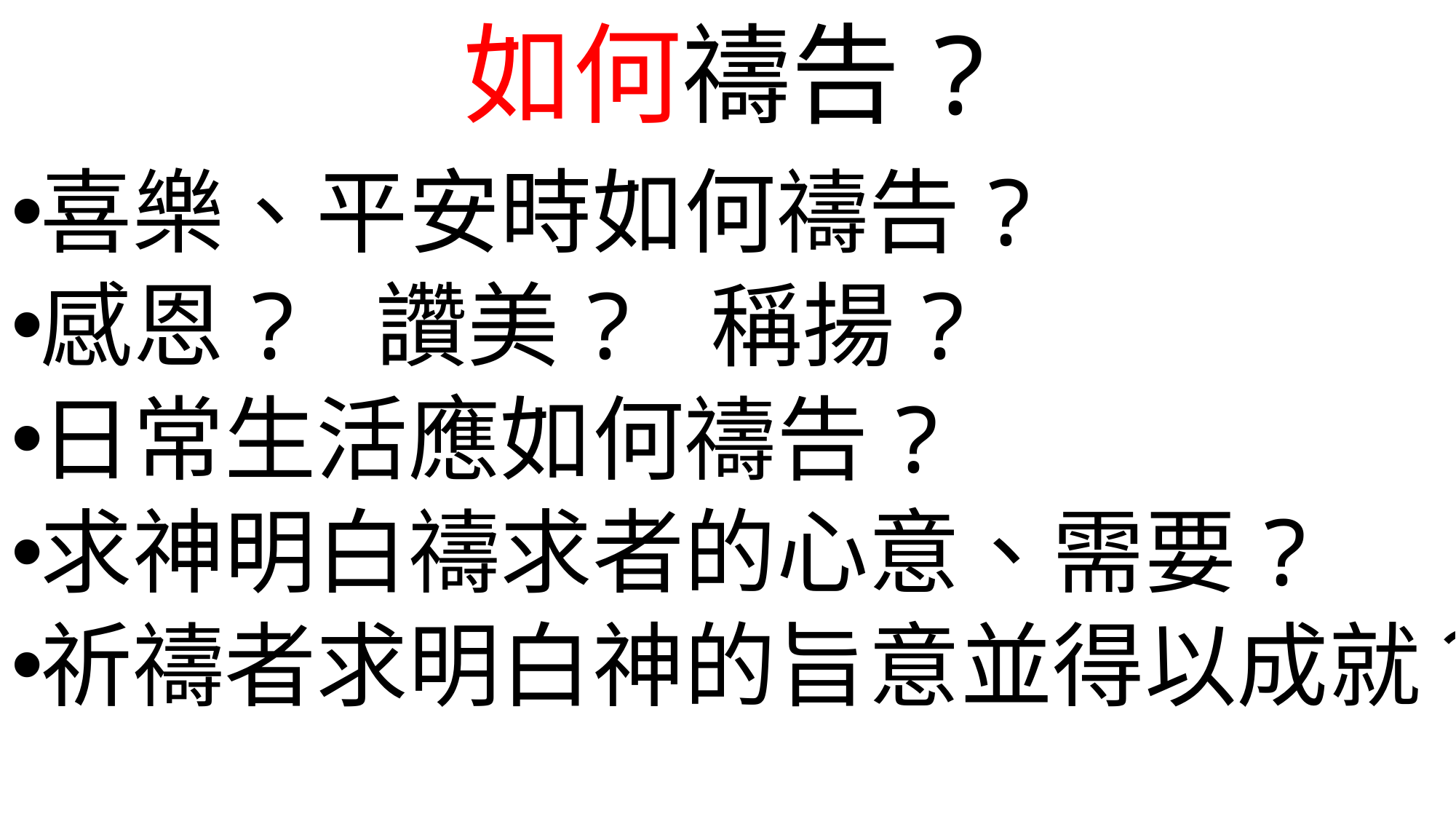

# 如何禱告?
喜樂、平安時如何禱告?
感恩? 讚美? 稱揚?
日常生活應如何禱告?
求神明白禱求者的心意、需要?
祈禱者求明白神的旨意並得以成就？